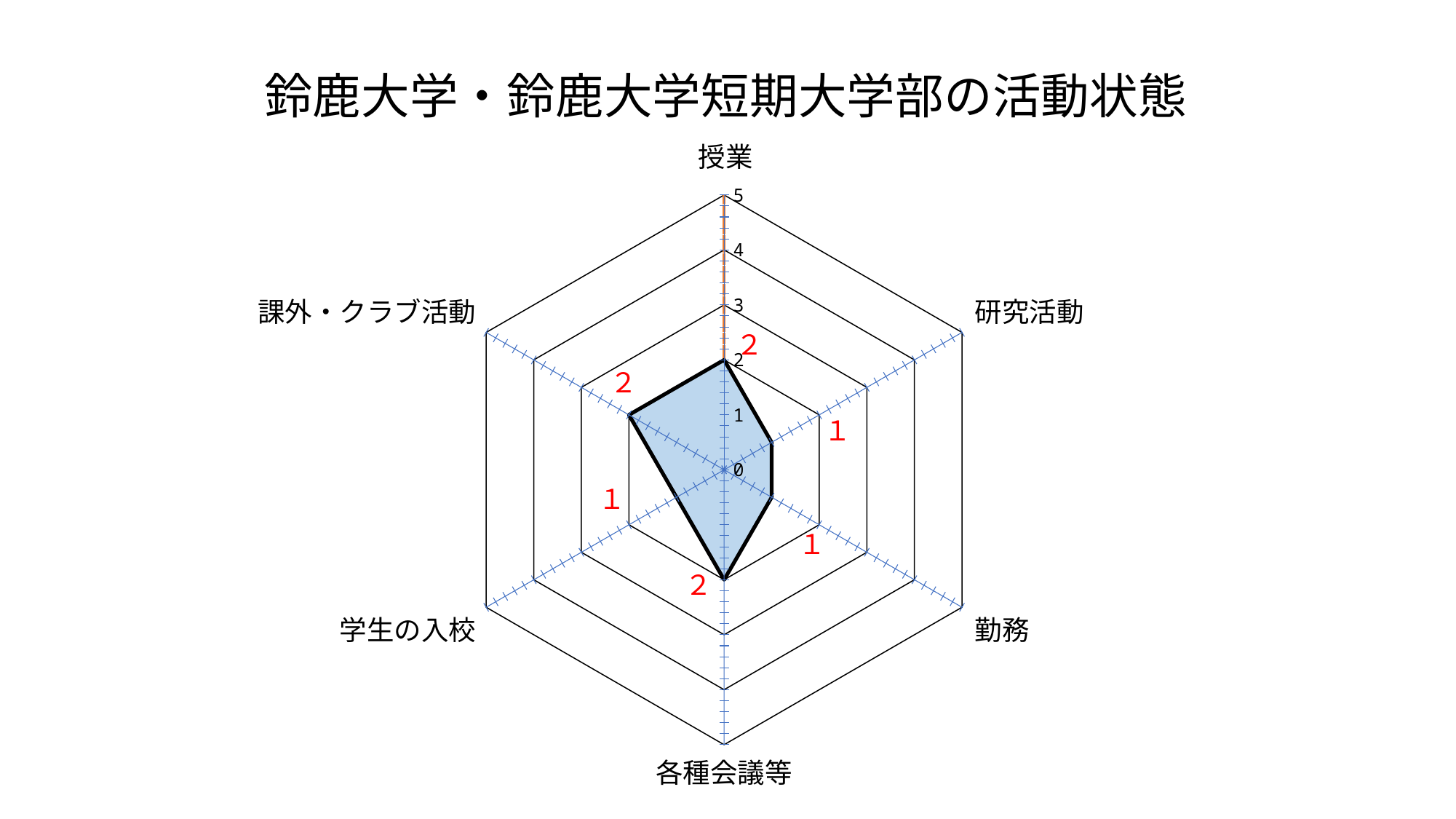

鈴鹿大学・鈴鹿大学短期大学部の活動状態
授業

### Chart

| Category |  |  |
|---|---|---|
| 授業 | 2.0 | 5.0 |
| 研究活動 | 1.0 | None |
| 勤務 | 1.0 | None |
| 各種会議等 | 2.0 | None |
| 学生の入校 | 1.0 | None |
| 課外・クラブ活動 | 2.0 | None |
研究活動
課外・クラブ活動
２
２
１
１
１
２
勤務
学生の入校
各種会議等